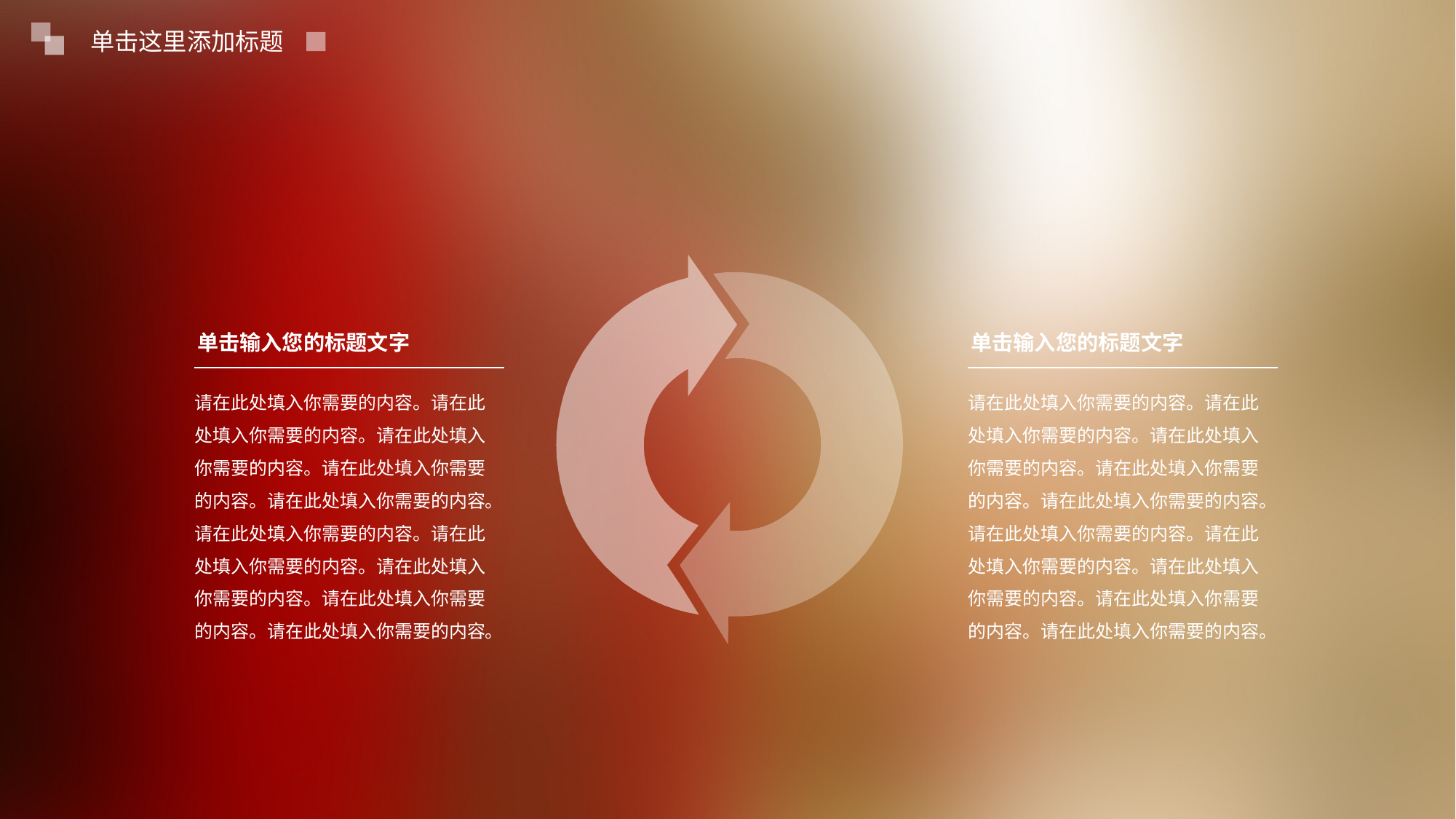

单击这里添加标题

单击输入您的标题文字
单击输入您的标题文字
请在此处填入你需要的内容。请在此处填入你需要的内容。请在此处填入你需要的内容。请在此处填入你需要的内容。请在此处填入你需要的内容。请在此处填入你需要的内容。请在此处填入你需要的内容。请在此处填入你需要的内容。请在此处填入你需要的内容。请在此处填入你需要的内容。

请在此处填入你需要的内容。请在此处填入你需要的内容。请在此处填入你需要的内容。请在此处填入你需要的内容。请在此处填入你需要的内容。请在此处填入你需要的内容。请在此处填入你需要的内容。请在此处填入你需要的内容。请在此处填入你需要的内容。请在此处填入你需要的内容。